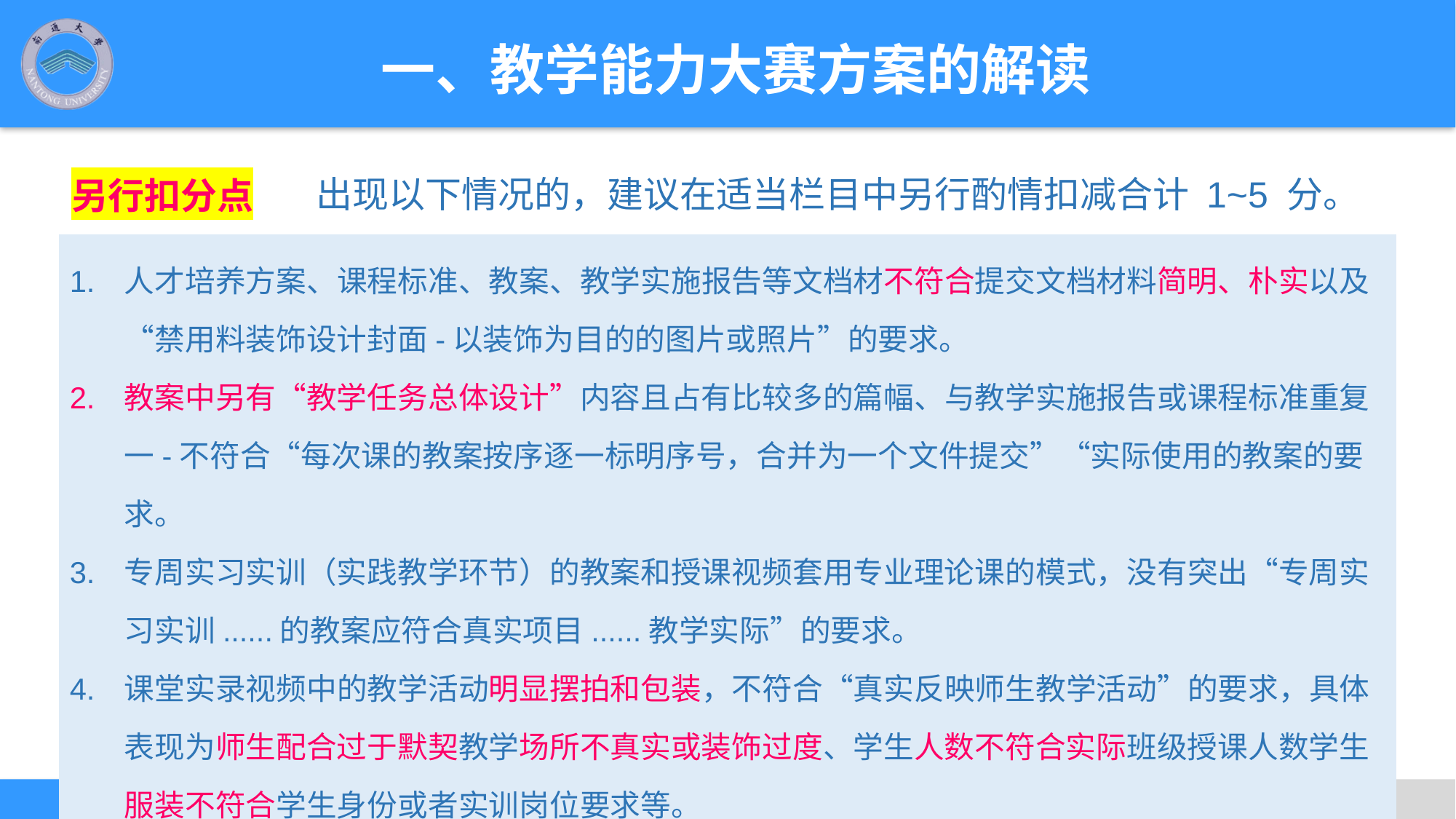

一、教学能力大赛方案的解读

出现以下情况的，建议在适当栏目中另行酌情扣减合计 1~5 分。
另行扣分点
人才培养方案、课程标准、教案、教学实施报告等文档材不符合提交文档材料简明、朴实以及“禁用料装饰设计封面-以装饰为目的的图片或照片”的要求。
教案中另有“教学任务总体设计”内容且占有比较多的篇幅、与教学实施报告或课程标准重复一-不符合“每次课的教案按序逐一标明序号，合并为一个文件提交”“实际使用的教案的要求。
专周实习实训（实践教学环节）的教案和授课视频套用专业理论课的模式，没有突出“专周实习实训......的教案应符合真实项目......教学实际”的要求。
课堂实录视频中的教学活动明显摆拍和包装，不符合“真实反映师生教学活动”的要求，具体表现为师生配合过于默契教学场所不真实或装饰过度、学生人数不符合实际班级授课人数学生服装不符合学生身份或者实训岗位要求等。